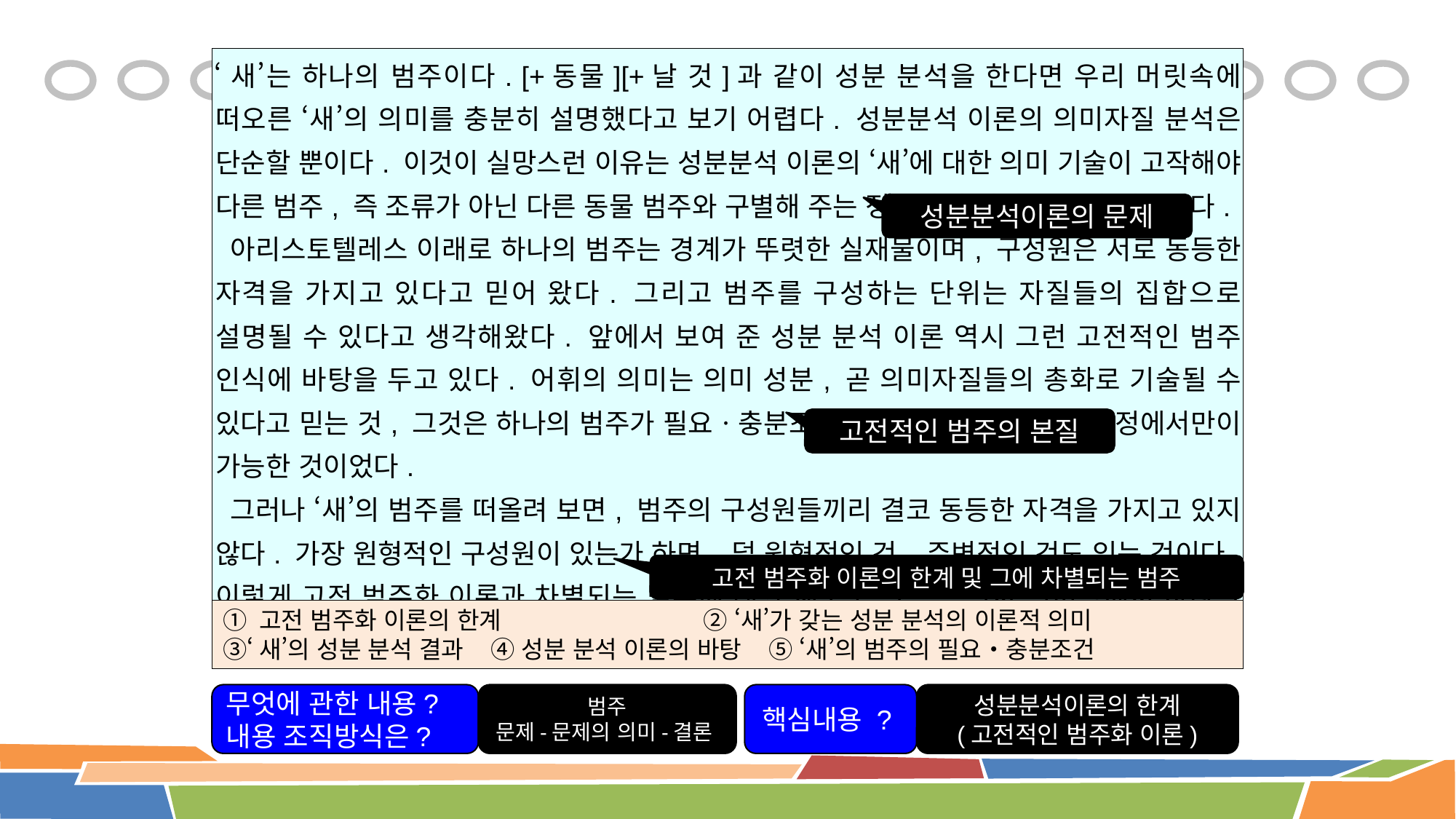

| ‘새’는 하나의 범주이다. [+동물][+날 것]과 같이 성분 분석을 한다면 우리 머릿속에 떠오른 ‘새’의 의미를 충분히 설명했다고 보기 어렵다. 성분분석 이론의 의미자질 분석은 단순할 뿐이다. 이것이 실망스런 이유는 성분분석 이론의 ‘새’에 대한 의미 기술이 고작해야 다른 범주, 즉 조류가 아닌 다른 동물 범주와 구별해 주는 정보밖에 되지 못했기 때문이다. 아리스토텔레스 이래로 하나의 범주는 경계가 뚜렷한 실재물이며, 구성원은 서로 동등한 자격을 가지고 있다고 믿어 왔다. 그리고 범주를 구성하는 단위는 자질들의 집합으로 설명될 수 있다고 생각해왔다. 앞에서 보여 준 성분 분석 이론 역시 그런 고전적인 범주 인식에 바탕을 두고 있다. 어휘의 의미는 의미 성분, 곧 의미자질들의 총화로 기술될 수 있다고 믿는 것, 그것은 하나의 범주가 필요ㆍ충분조건으로 이루어져 있다는 가정에서만이 가능한 것이었다. 그러나 ‘새’의 범주를 떠올려 보면, 범주의 구성원들끼리 결코 동등한 자격을 가지고 있지 않다. 가장 원형적인 구성원이 있는가 하면, 덜 원형적인 것, 주변적인 것도 있는 것이다. 이렇게 고전 범주화 이론과 차별되는 범주에 대한 새로운 인식은 인지 언어학에서 하나의 혁명으로 간주되었다. |
| --- |
성분분석이론의 문제
고전적인 범주의 본질
고전 범주화 이론의 한계 및 그에 차별되는 범주
① 고전 범주화 이론의 한계                              ② ‘새’가 갖는 성분 분석의 이론적 의미
③‘새’의 성분 분석 결과    ④ 성분 분석 이론의 바탕    ⑤ ‘새’의 범주의 필요‧충분조건
무엇에 관한 내용?
내용 조직방식은?
범주
문제-문제의 의미-결론
핵심내용 ?
성분분석이론의 한계
(고전적인 범주화 이론)